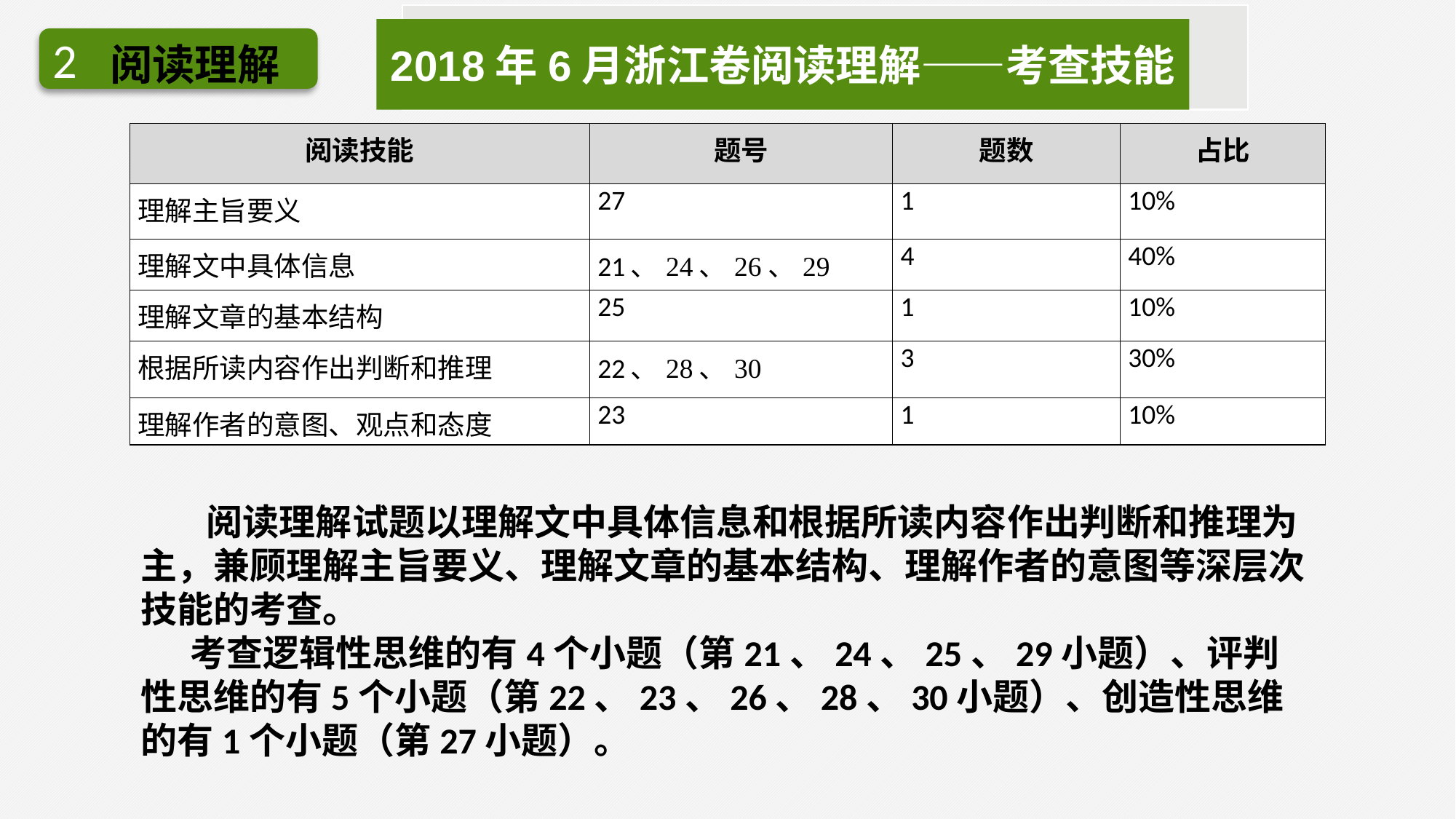

2018年6月浙江卷阅读理解——考查技能
2
阅读理解
| 阅读技能 | 题号 | 题数 | 占比 |
| --- | --- | --- | --- |
| 理解主旨要义 | 27 | 1 | 10% |
| 理解文中具体信息 | 21、24、26、29 | 4 | 40% |
| 理解文章的基本结构 | 25 | 1 | 10% |
| 根据所读内容作出判断和推理 | 22、28、30 | 3 | 30% |
| 理解作者的意图、观点和态度 | 23 | 1 | 10% |
       阅读理解试题以理解文中具体信息和根据所读内容作出判断和推理为主，兼顾理解主旨要义、理解文章的基本结构、理解作者的意图等深层次技能的考查。
     考查逻辑性思维的有4个小题（第21、24、25、29小题）、评判性思维的有5个小题（第22、23、26、28、30小题）、创造性思维的有1个小题（第27小题）。